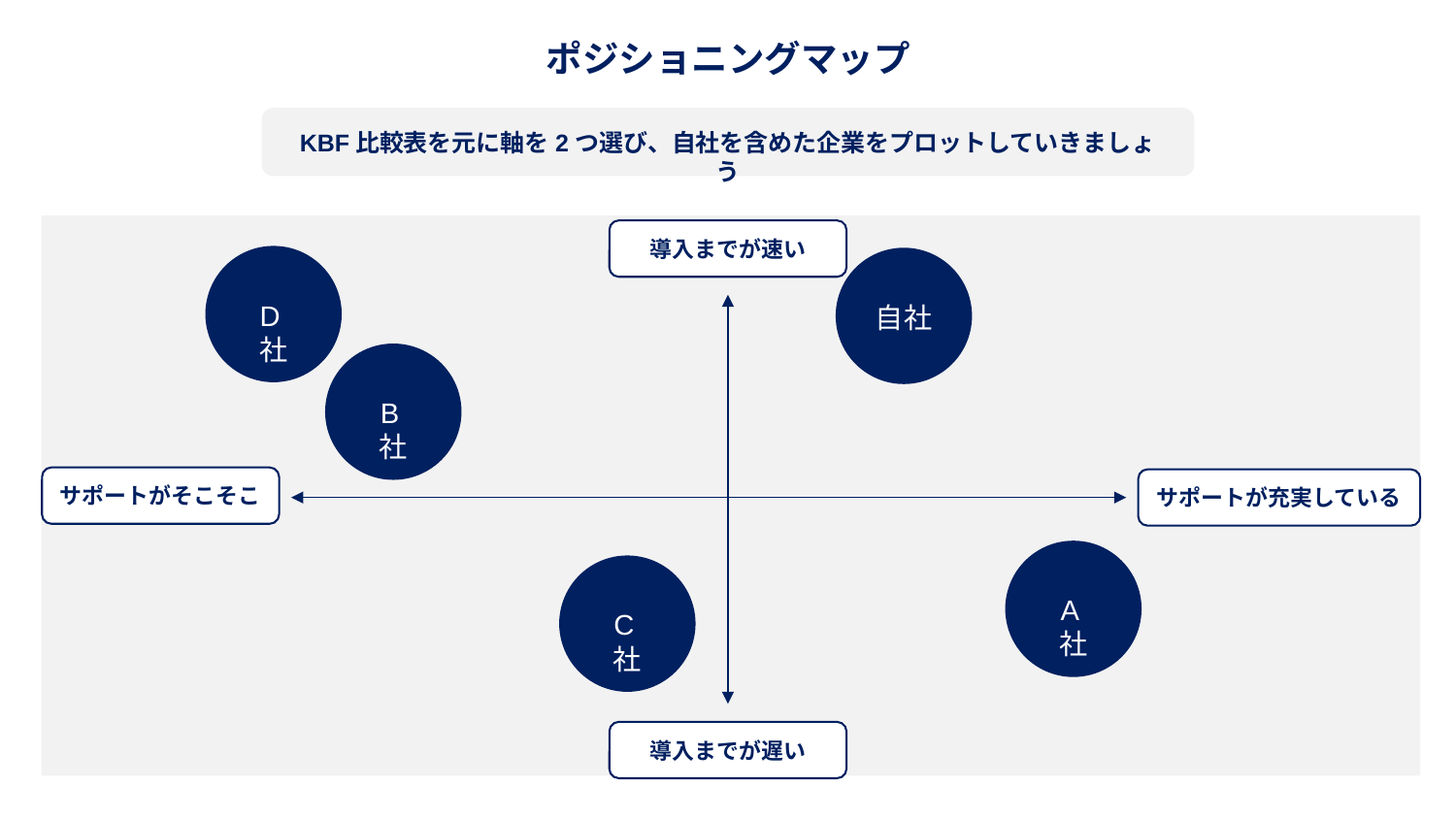

ポジショニングマップ

KBF比較表を元に軸を2つ選び、自社を含めた企業をプロットしていきましょう

導入までが速い

D社

自社

B社
サポートがそこそこ
サポートが充実している

A社

C社
導入までが遅い